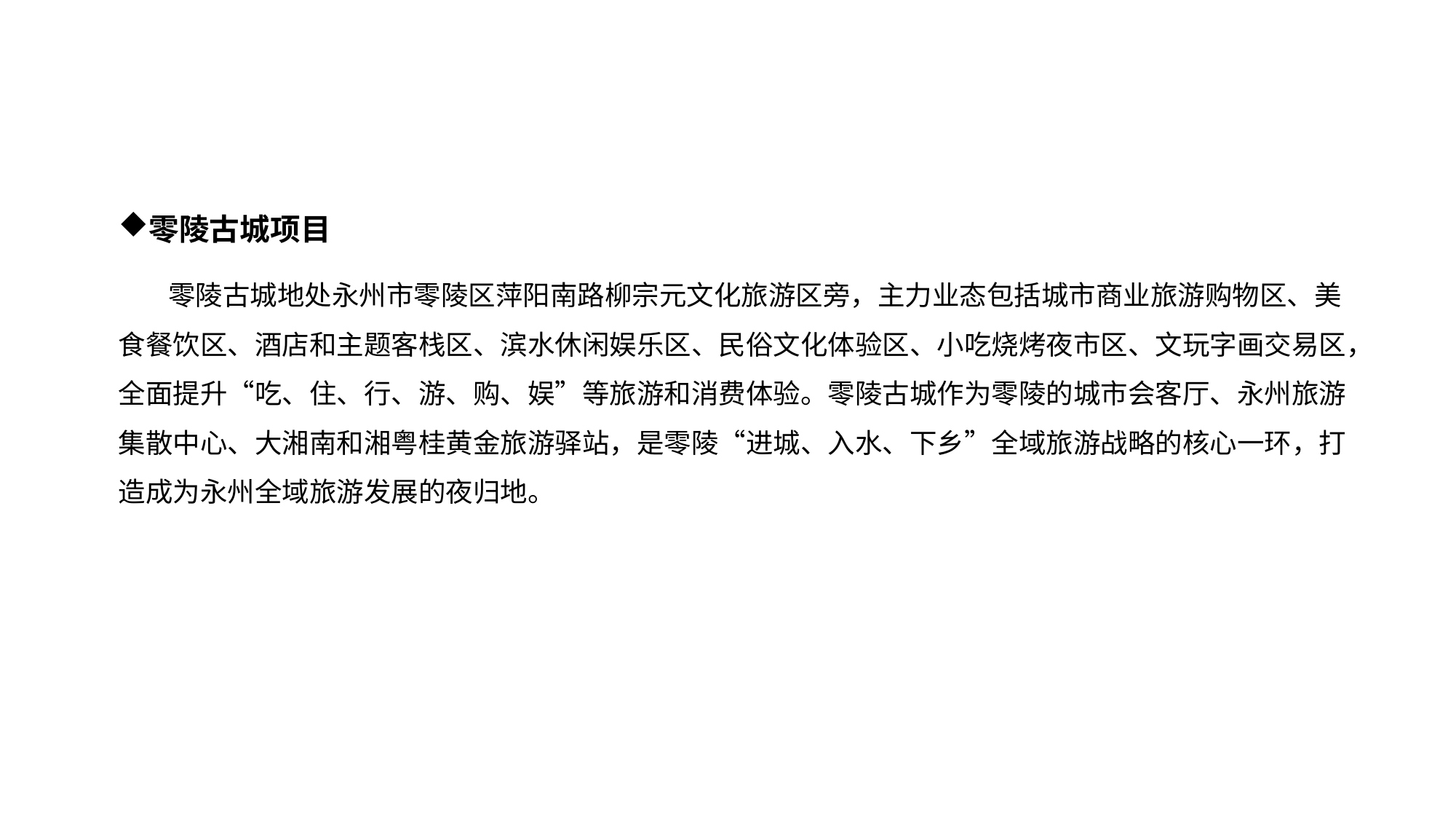

零陵古城项目
       零陵古城地处永州市零陵区萍阳南路柳宗元文化旅游区旁，主力业态包括城市商业旅游购物区、美食餐饮区、酒店和主题客栈区、滨水休闲娱乐区、民俗文化体验区、小吃烧烤夜市区、文玩字画交易区，全面提升“吃、住、行、游、购、娱”等旅游和消费体验。零陵古城作为零陵的城市会客厅、永州旅游集散中心、大湘南和湘粤桂黄金旅游驿站，是零陵“进城、入水、下乡”全域旅游战略的核心一环，打造成为永州全域旅游发展的夜归地。